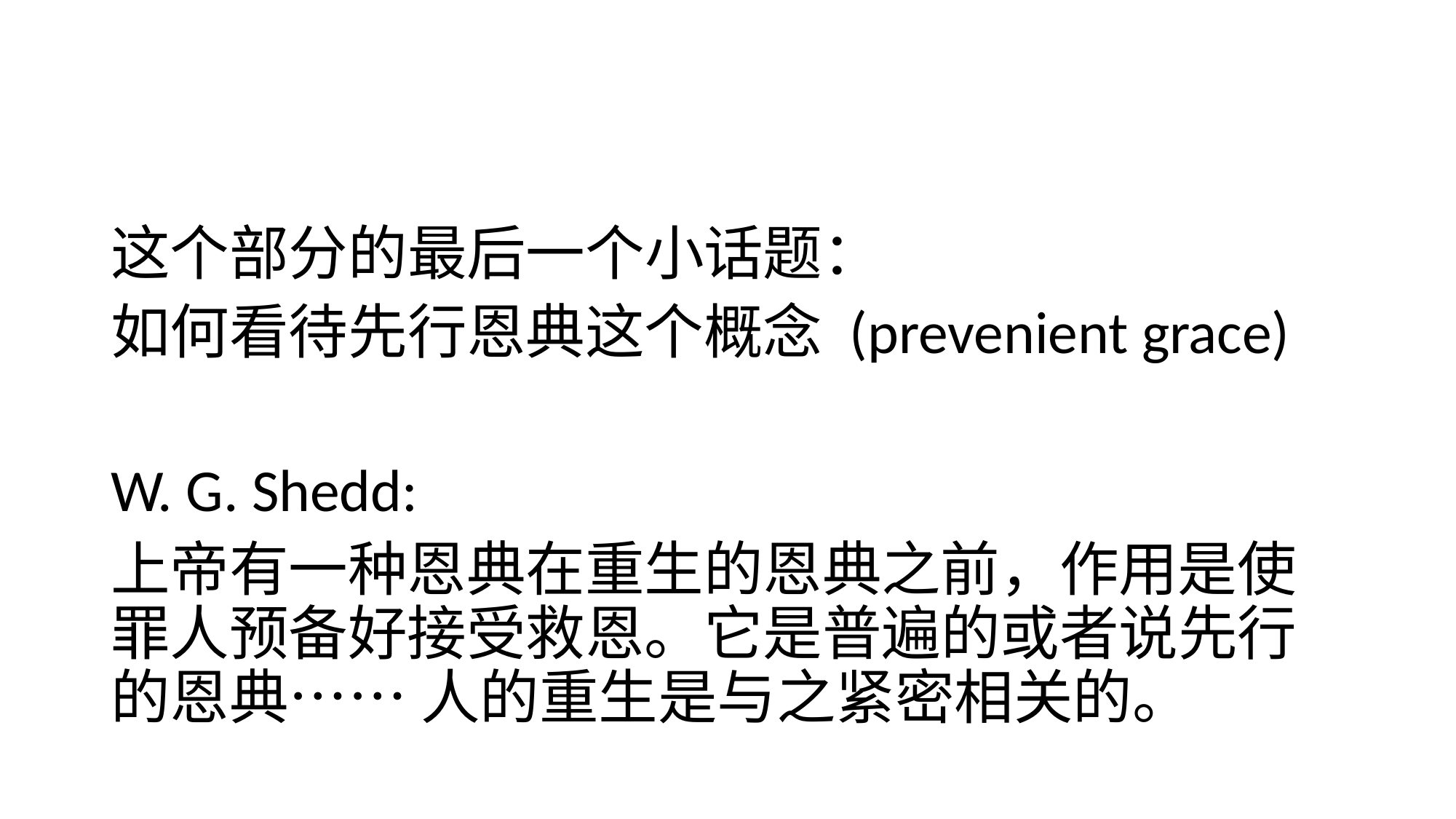

#
这个部分的最后一个小话题：
如何看待先行恩典这个概念 (prevenient grace)

W. G. Shedd:
上帝有一种恩典在重生的恩典之前，作用是使罪人预备好接受救恩。它是普遍的或者说先行的恩典…… 人的重生是与之紧密相关的。